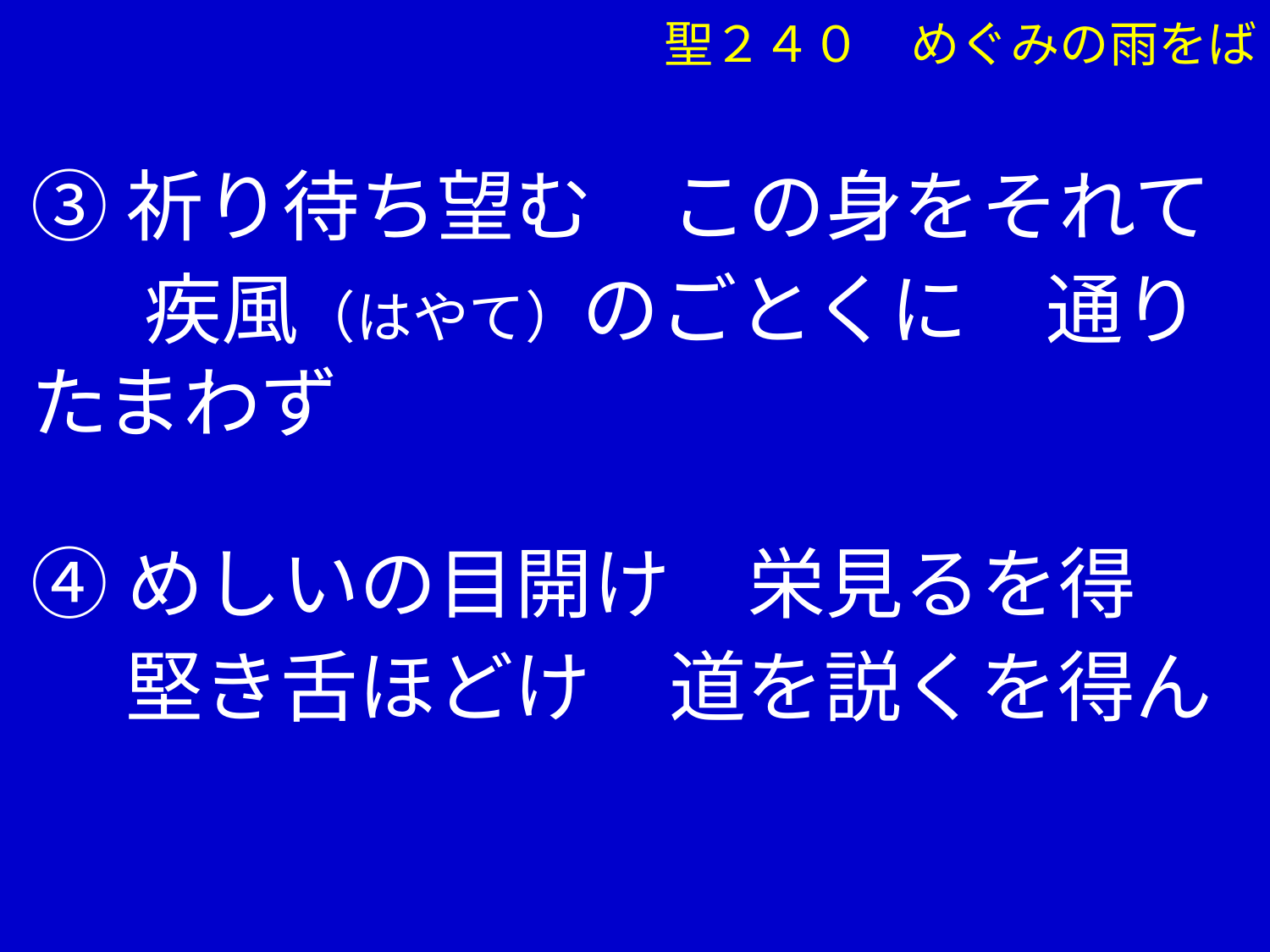

聖２４０　めぐみの雨をば

③祈り待ち望む　この身をそれて
 　疾風（はやて）のごとくに　通りたまわず

④めしいの目開け　栄見るを得
　 堅き舌ほどけ　道を説くを得ん